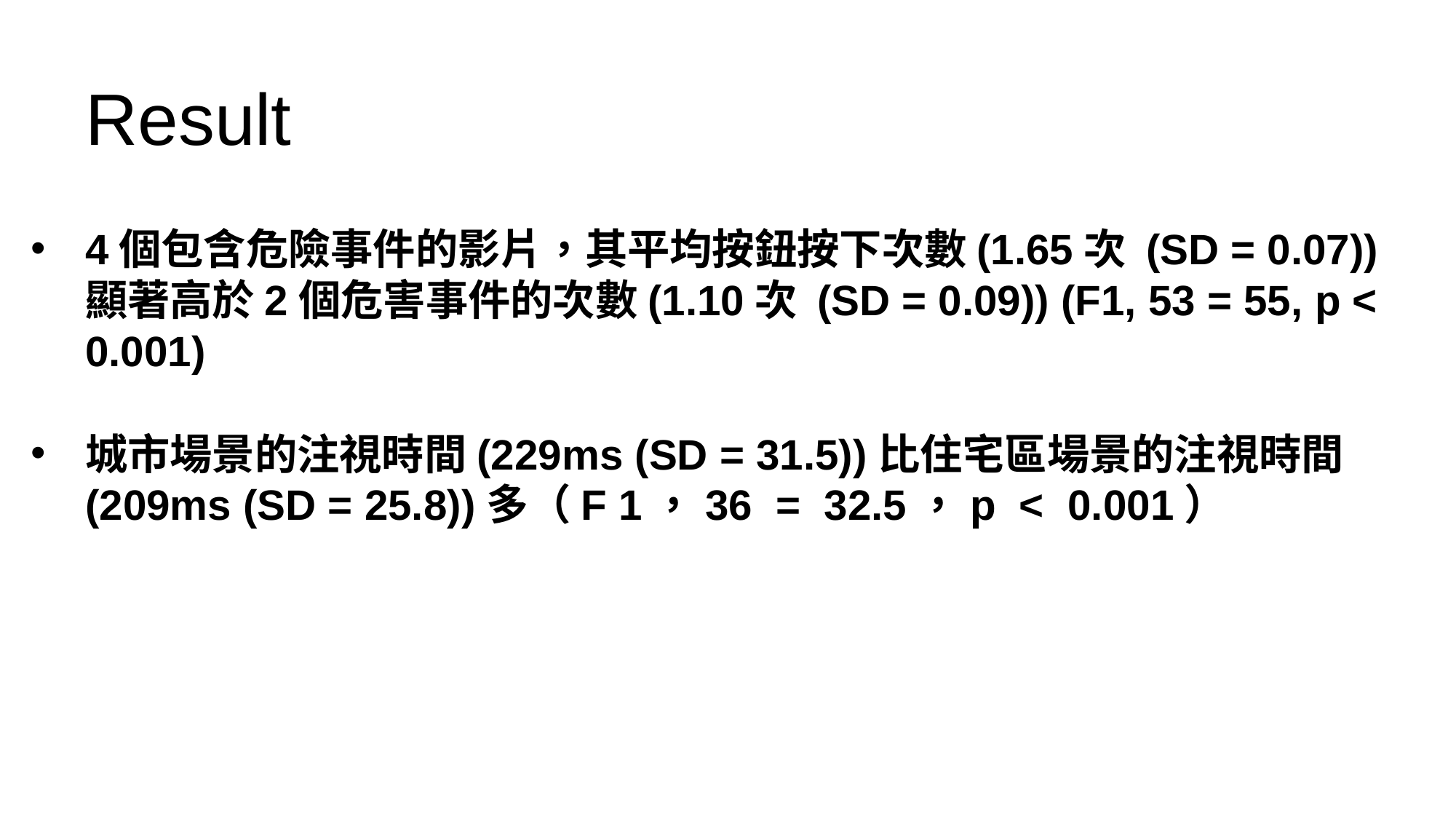

Result
4個包含危險事件的影片，其平均按鈕按下次數(1.65次 (SD = 0.07))顯著高於2個危害事件的次數(1.10次 (SD = 0.09)) (F1, 53 = 55, p < 0.001)
城市場景的注視時間(229ms (SD = 31.5))比住宅區場景的注視時間(209ms (SD = 25.8))多（F 1，36  =  32.5，p  <  0.001）